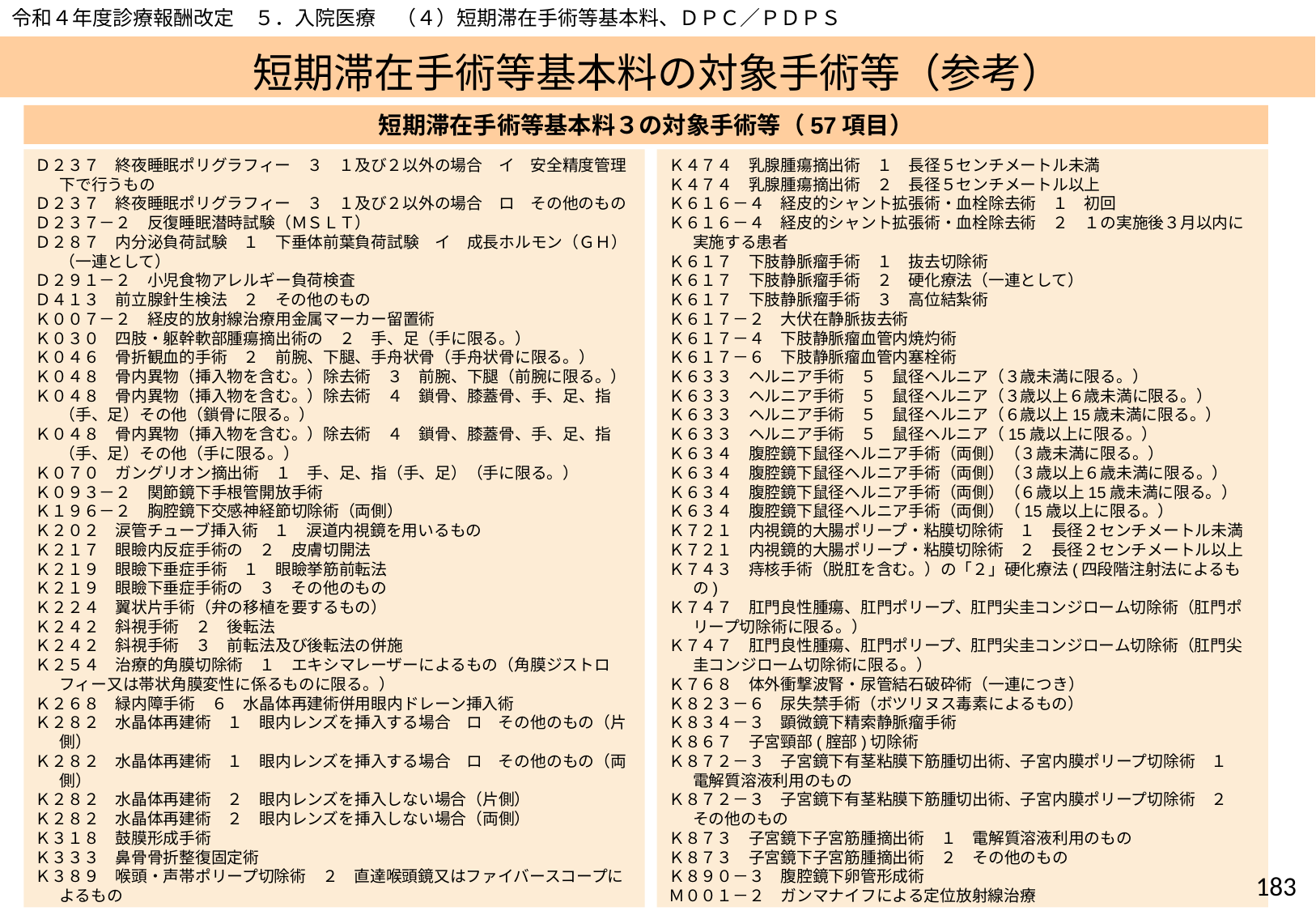

令和４年度診療報酬改定　５．入院医療　（４）短期滞在手術等基本料、ＤＰＣ／ＰＤＰＳ
# 短期滞在手術等基本料の対象手術等（参考）
短期滞在手術等基本料３の対象手術等（57項目）
Ｄ２３７　終夜睡眠ポリグラフィー　３　１及び２以外の場合　イ　安全精度管理下で行うもの
Ｄ２３７　終夜睡眠ポリグラフィー　３　１及び２以外の場合　ロ　その他のもの
Ｄ２３７－２　反復睡眠潜時試験（ＭＳＬＴ）
Ｄ２８７　内分泌負荷試験　１　下垂体前葉負荷試験　イ　成長ホルモン（ＧＨ）（一連として）
Ｄ２９１－２　小児食物アレルギー負荷検査
Ｄ４１３　前立腺針生検法　２　その他のもの
Ｋ００７－２　経皮的放射線治療用金属マーカー留置術
Ｋ０３０　四肢・躯幹軟部腫瘍摘出術の　２　手、足（手に限る。）
Ｋ０４６　骨折観血的手術　２　前腕、下腿、手舟状骨（手舟状骨に限る。）
Ｋ０４８　骨内異物（挿入物を含む。）除去術　３　前腕、下腿（前腕に限る。）
Ｋ０４８　骨内異物（挿入物を含む。）除去術　４　鎖骨、膝蓋骨、手、足、指（手、足）その他（鎖骨に限る。）
Ｋ０４８　骨内異物（挿入物を含む。）除去術　４　鎖骨、膝蓋骨、手、足、指（手、足）その他（手に限る。）
Ｋ０７０　ガングリオン摘出術　１　手、足、指（手、足）（手に限る。）
Ｋ０９３－２　関節鏡下手根管開放手術
Ｋ１９６－２　胸腔鏡下交感神経節切除術（両側）
Ｋ２０２　涙管チューブ挿入術　１　涙道内視鏡を用いるもの
Ｋ２１７　眼瞼内反症手術の　２　皮膚切開法
Ｋ２１９　眼瞼下垂症手術　１　眼瞼挙筋前転法
Ｋ２１９　眼瞼下垂症手術の　３　その他のもの
Ｋ２２４　翼状片手術（弁の移植を要するもの）
Ｋ２４２　斜視手術　２　後転法
Ｋ２４２　斜視手術　３　前転法及び後転法の併施
Ｋ２５４　治療的角膜切除術　１　エキシマレーザーによるもの（角膜ジストロフィー又は帯状角膜変性に係るものに限る。）
Ｋ２６８　緑内障手術　６　水晶体再建術併用眼内ドレーン挿入術
Ｋ２８２　水晶体再建術　１　眼内レンズを挿入する場合　ロ　その他のもの（片側）
Ｋ２８２　水晶体再建術　１　眼内レンズを挿入する場合　ロ　その他のもの（両側）
Ｋ２８２　水晶体再建術　２　眼内レンズを挿入しない場合（片側）
Ｋ２８２　水晶体再建術　２　眼内レンズを挿入しない場合（両側）
Ｋ３１８　鼓膜形成手術
Ｋ３３３　鼻骨骨折整復固定術
Ｋ３８９　喉頭・声帯ポリープ切除術　２　直達喉頭鏡又はファイバースコープによるもの
Ｋ４７４　乳腺腫瘍摘出術　１　長径５センチメートル未満
Ｋ４７４　乳腺腫瘍摘出術　２　長径５センチメートル以上
Ｋ６１６－４　経皮的シャント拡張術・血栓除去術　１　初回
Ｋ６１６－４　経皮的シャント拡張術・血栓除去術　２　１の実施後３月以内に実施する患者
Ｋ６１７　下肢静脈瘤手術　１　抜去切除術
Ｋ６１７　下肢静脈瘤手術　２　硬化療法（一連として）
Ｋ６１７　下肢静脈瘤手術　３　高位結紮術
Ｋ６１７－２　大伏在静脈抜去術
Ｋ６１７－４　下肢静脈瘤血管内焼灼術
Ｋ６１７－６　下肢静脈瘤血管内塞栓術
Ｋ６３３　ヘルニア手術　５　鼠径ヘルニア（３歳未満に限る。）
Ｋ６３３　ヘルニア手術　５　鼠径ヘルニア（３歳以上６歳未満に限る。）
Ｋ６３３　ヘルニア手術　５　鼠径ヘルニア（６歳以上15歳未満に限る。）
Ｋ６３３　ヘルニア手術　５　鼠径ヘルニア（15歳以上に限る。）
Ｋ６３４　腹腔鏡下鼠径ヘルニア手術（両側）（３歳未満に限る。）
Ｋ６３４　腹腔鏡下鼠径ヘルニア手術（両側）（３歳以上６歳未満に限る。）
Ｋ６３４　腹腔鏡下鼠径ヘルニア手術（両側）（６歳以上15歳未満に限る。）
Ｋ６３４　腹腔鏡下鼠径ヘルニア手術（両側）（15歳以上に限る。）
Ｋ７２１　内視鏡的大腸ポリープ・粘膜切除術　１　長径２センチメートル未満
Ｋ７２１　内視鏡的大腸ポリープ・粘膜切除術　２　長径２センチメートル以上
Ｋ７４３　痔核手術（脱肛を含む。）の「２」硬化療法(四段階注射法によるもの)
Ｋ７４７　肛門良性腫瘍、肛門ポリープ、肛門尖圭コンジローム切除術（肛門ポリープ切除術に限る。）
Ｋ７４７　肛門良性腫瘍、肛門ポリープ、肛門尖圭コンジローム切除術（肛門尖圭コンジローム切除術に限る。）
Ｋ７６８　体外衝撃波腎・尿管結石破砕術（一連につき）
Ｋ８２３－６　尿失禁手術（ボツリヌス毒素によるもの）
Ｋ８３４－３　顕微鏡下精索静脈瘤手術
Ｋ８６７　子宮頸部(腟部)切除術
Ｋ８７２－３　子宮鏡下有茎粘膜下筋腫切出術、子宮内膜ポリープ切除術　１　電解質溶液利用のもの
Ｋ８７２－３　子宮鏡下有茎粘膜下筋腫切出術、子宮内膜ポリープ切除術　２　その他のもの
Ｋ８７３　子宮鏡下子宮筋腫摘出術　１　電解質溶液利用のもの
Ｋ８７３　子宮鏡下子宮筋腫摘出術　２　その他のもの
Ｋ８９０－３　腹腔鏡下卵管形成術
Ｍ００１－２　ガンマナイフによる定位放射線治療
183